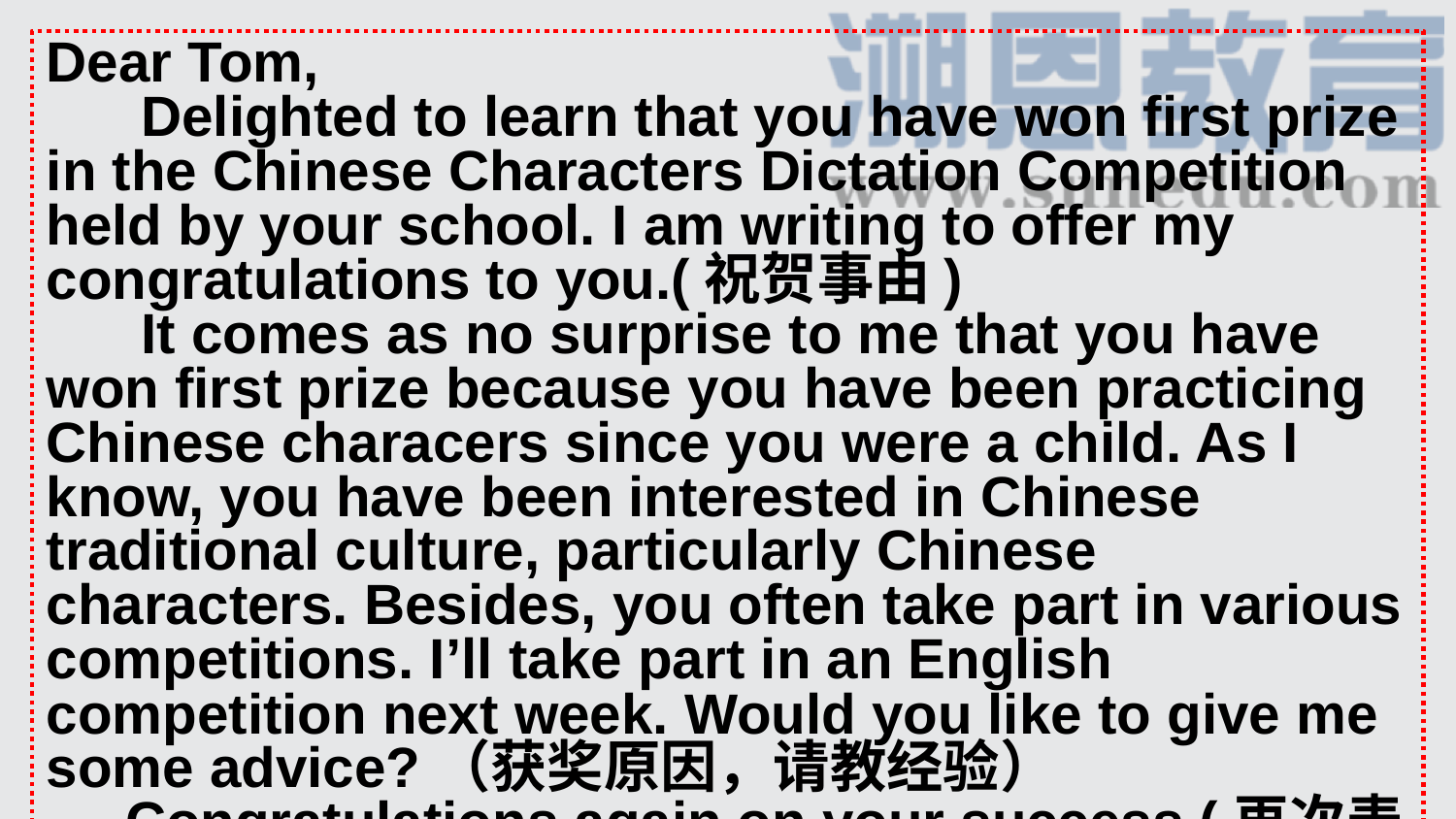

Dear Tom,
      Delighted to learn that you have won first prize in the Chinese Characters Dictation Competition held by your school. I am writing to offer my congratulations to you.(祝贺事由)
      It comes as no surprise to me that you have won first prize because you have been practicing Chinese characers since you were a child. As I know, you have been interested in Chinese traditional culture, particularly Chinese characters. Besides, you often take part in various competitions. I’ll take part in an English competition next week. Would you like to give me some advice?（获奖原因，请教经验）
     Congratulations again on your success.(再次表示祝贺)
								Yours,
								Li Hua